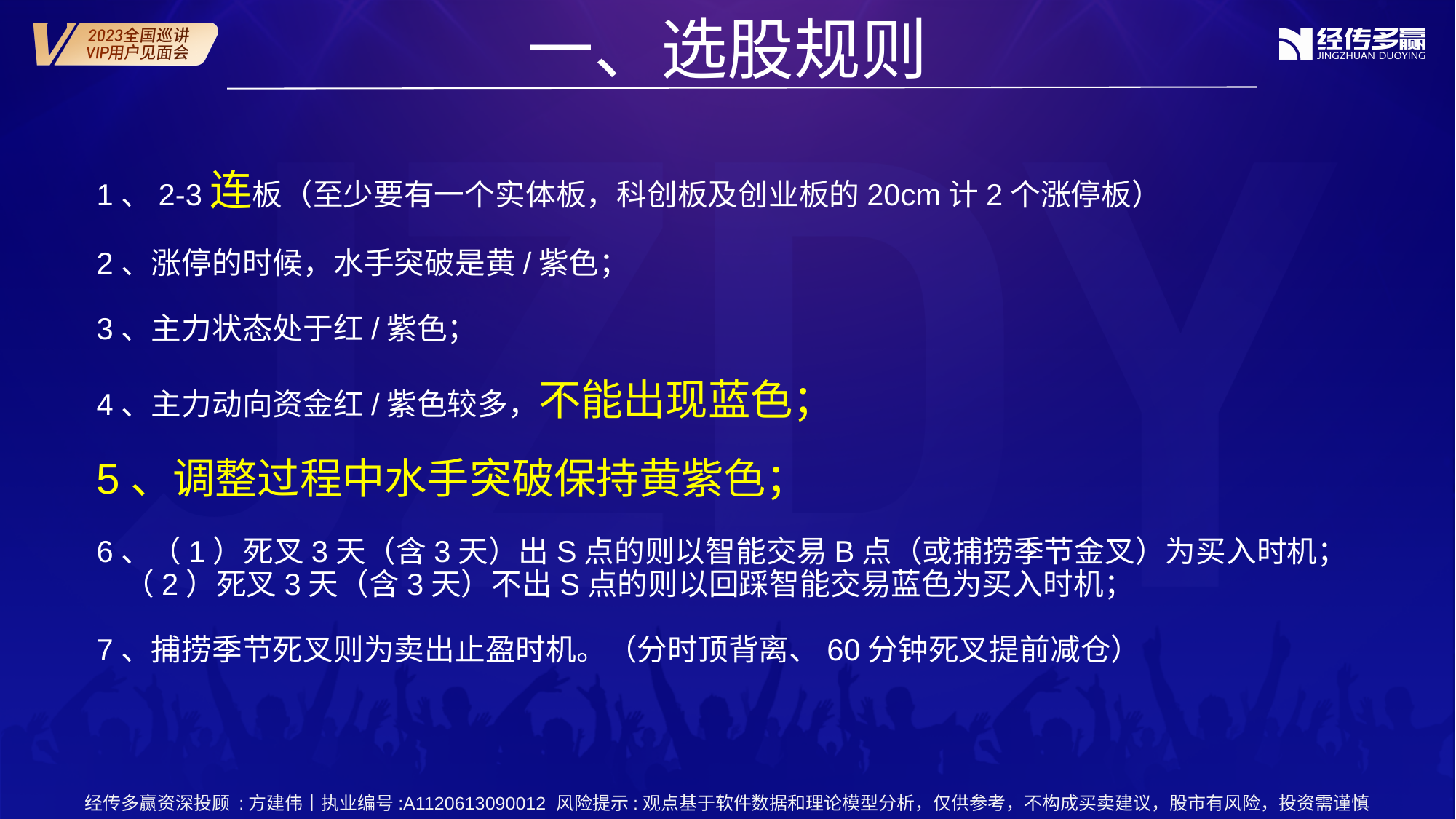

一、选股规则
1、2-3连板（至少要有一个实体板，科创板及创业板的20cm计2个涨停板）

2、涨停的时候，水手突破是黄/紫色；

3、主力状态处于红/紫色；

4、主力动向资金红/紫色较多，不能出现蓝色；

5、调整过程中水手突破保持黄紫色；

6、（1）死叉3天（含3天）出S点的则以智能交易B点（或捕捞季节金叉）为买入时机；
   （2）死叉3天（含3天）不出S点的则以回踩智能交易蓝色为买入时机；

7、捕捞季节死叉则为卖出止盈时机。（分时顶背离、60分钟死叉提前减仓）